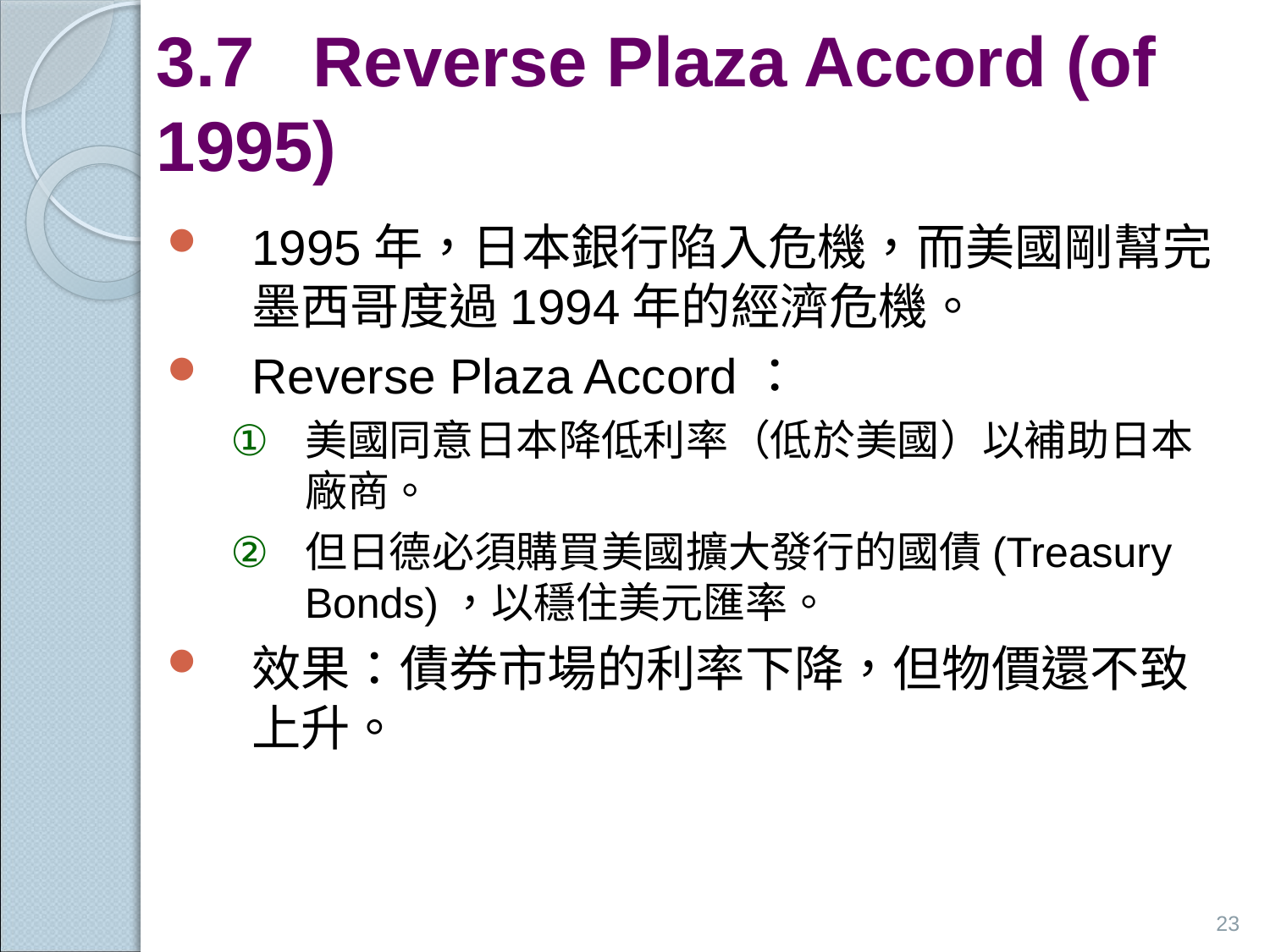

# 3.7   Reverse Plaza Accord (of 1995)
1995年，日本銀行陷入危機，而美國剛幫完墨西哥度過1994年的經濟危機。
Reverse Plaza Accord：
美國同意日本降低利率（低於美國）以補助日本廠商。
但日德必須購買美國擴大發行的國債(Treasury Bonds)，以穩住美元匯率。
效果：債券市場的利率下降，但物價還不致上升。
23